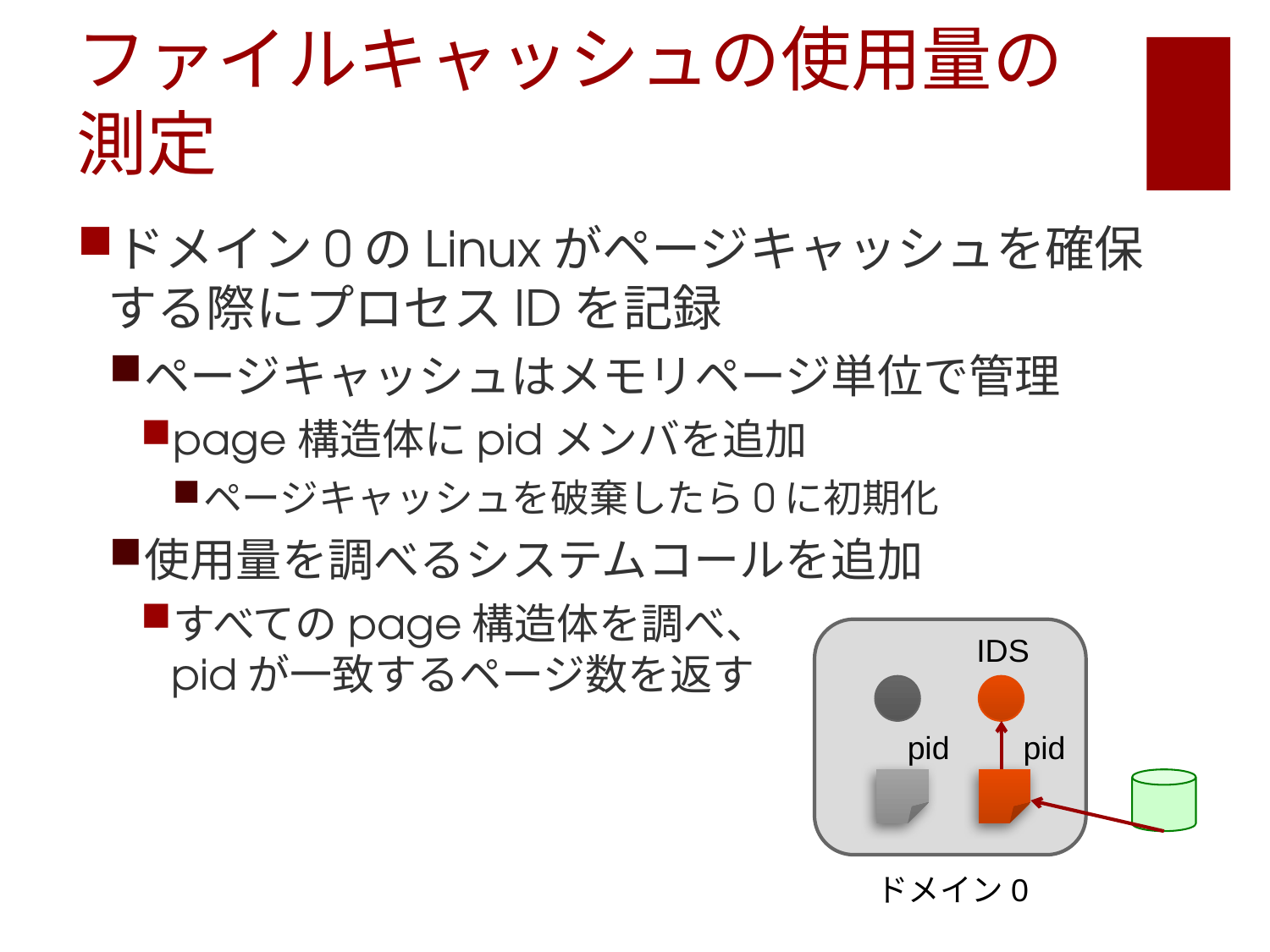

# ファイルキャッシュの使用量の測定
ドメイン0のLinuxがページキャッシュを確保する際にプロセスIDを記録
ページキャッシュはメモリページ単位で管理
page構造体にpidメンバを追加
ページキャッシュを破棄したら0に初期化
使用量を調べるシステムコールを追加
すべてのpage構造体を調べ、
pidが一致するページ数を返す

IDS

pid
pid

ドメイン0